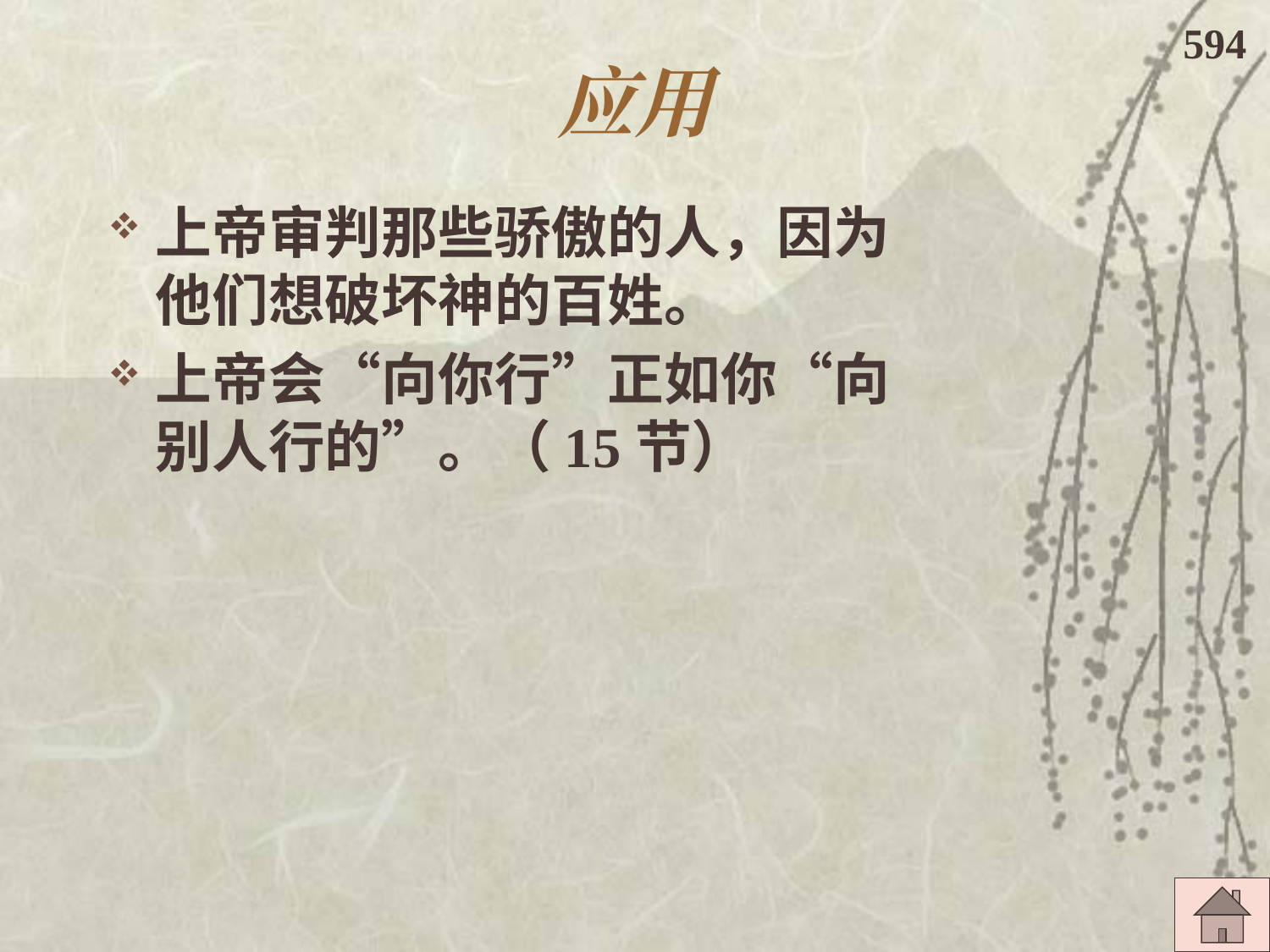

594
# 应用
上帝审判那些骄傲的人，因为他们想破坏神的百姓。
上帝会“向你行”正如你“向别人行的”。（15节）